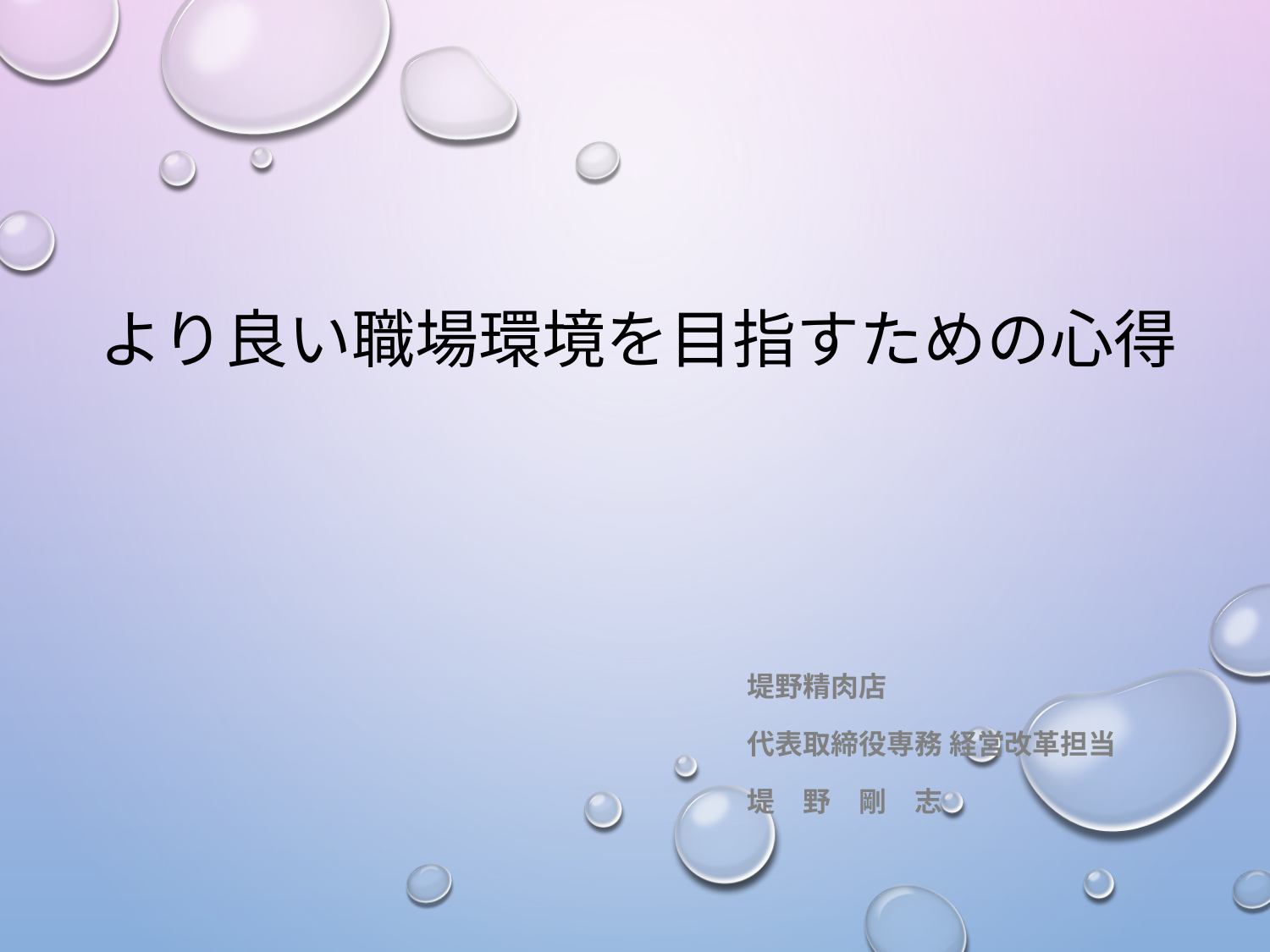

# より良い職場環境を目指すための心得
堤野精肉店
代表取締役専務 経営改革担当
堤　野　剛　志